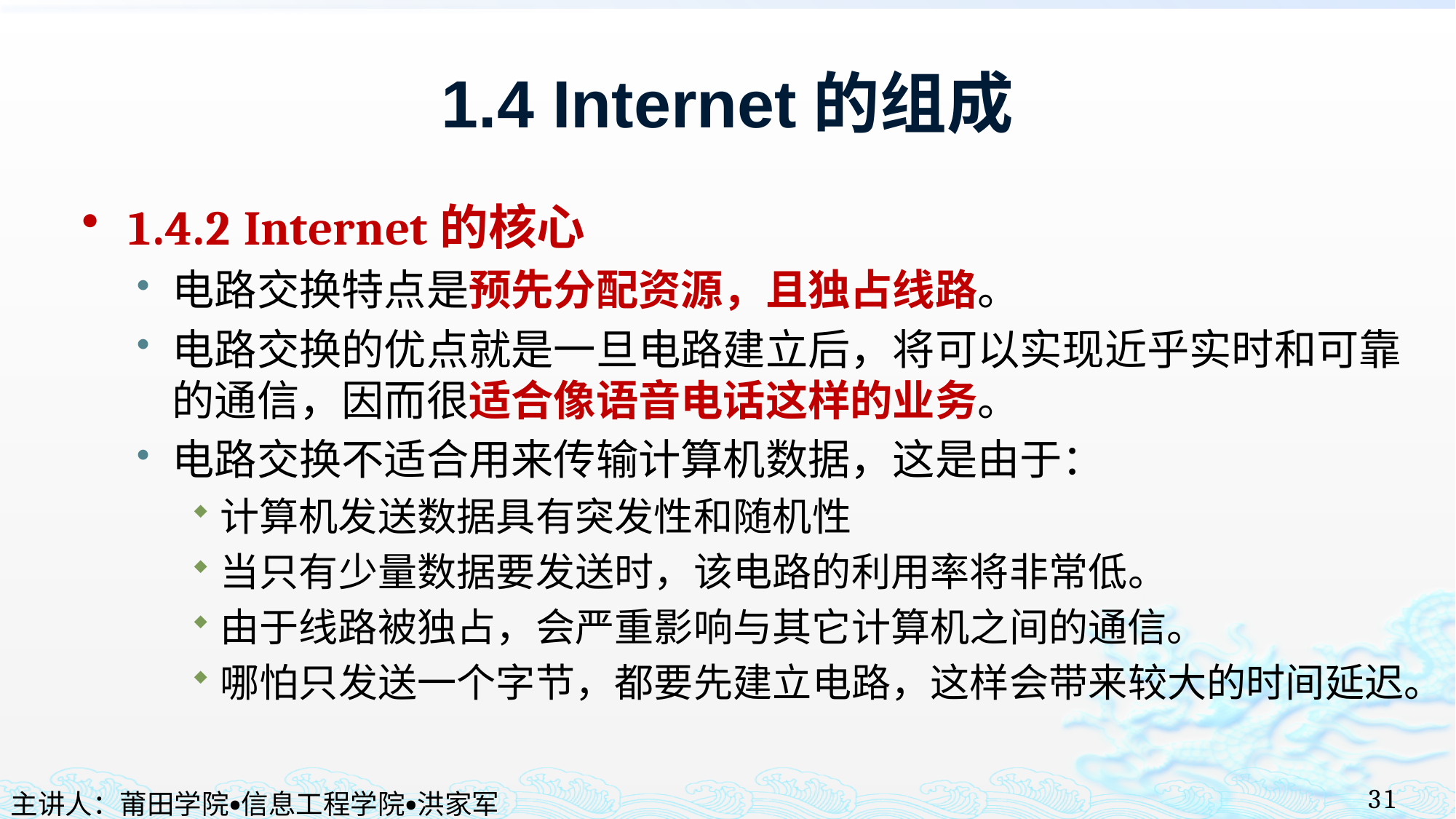

# 1.4 Internet的组成
1.4.2 Internet的核心
电路交换特点是预先分配资源，且独占线路。
电路交换的优点就是一旦电路建立后，将可以实现近乎实时和可靠的通信，因而很适合像语音电话这样的业务。
电路交换不适合用来传输计算机数据，这是由于：
计算机发送数据具有突发性和随机性
当只有少量数据要发送时，该电路的利用率将非常低。
由于线路被独占，会严重影响与其它计算机之间的通信。
哪怕只发送一个字节，都要先建立电路，这样会带来较大的时间延迟。
31
主讲人：莆田学院•信息工程学院•洪家军